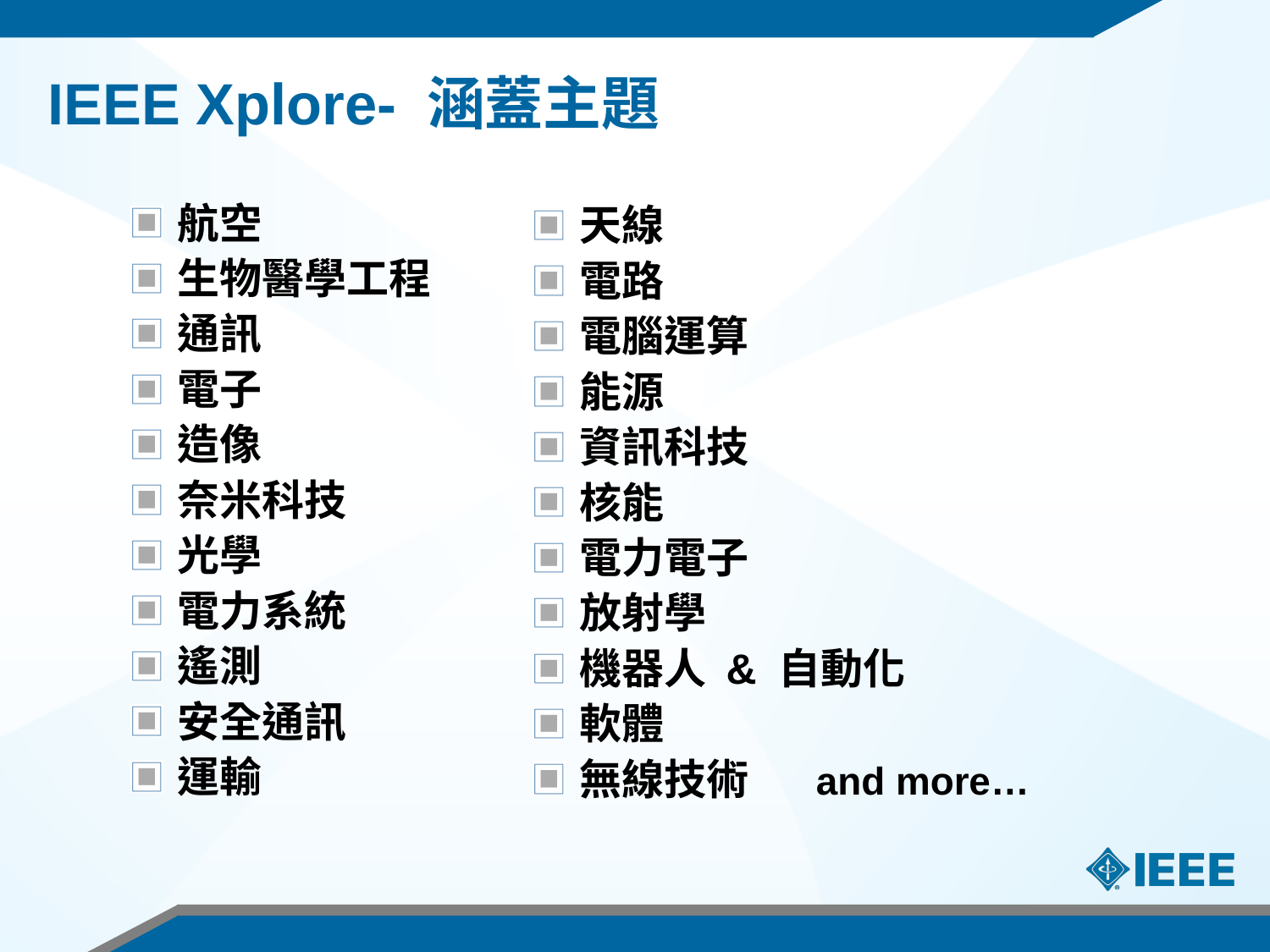

IEEE Xplore- 涵蓋主題
航空
生物醫學工程
通訊
電子
造像
奈米科技
光學
電力系統
遙測
安全通訊
運輸
天線
電路
電腦運算
能源
資訊科技
核能
電力電子
放射學
機器人 & 自動化
軟體
無線技術      and more…